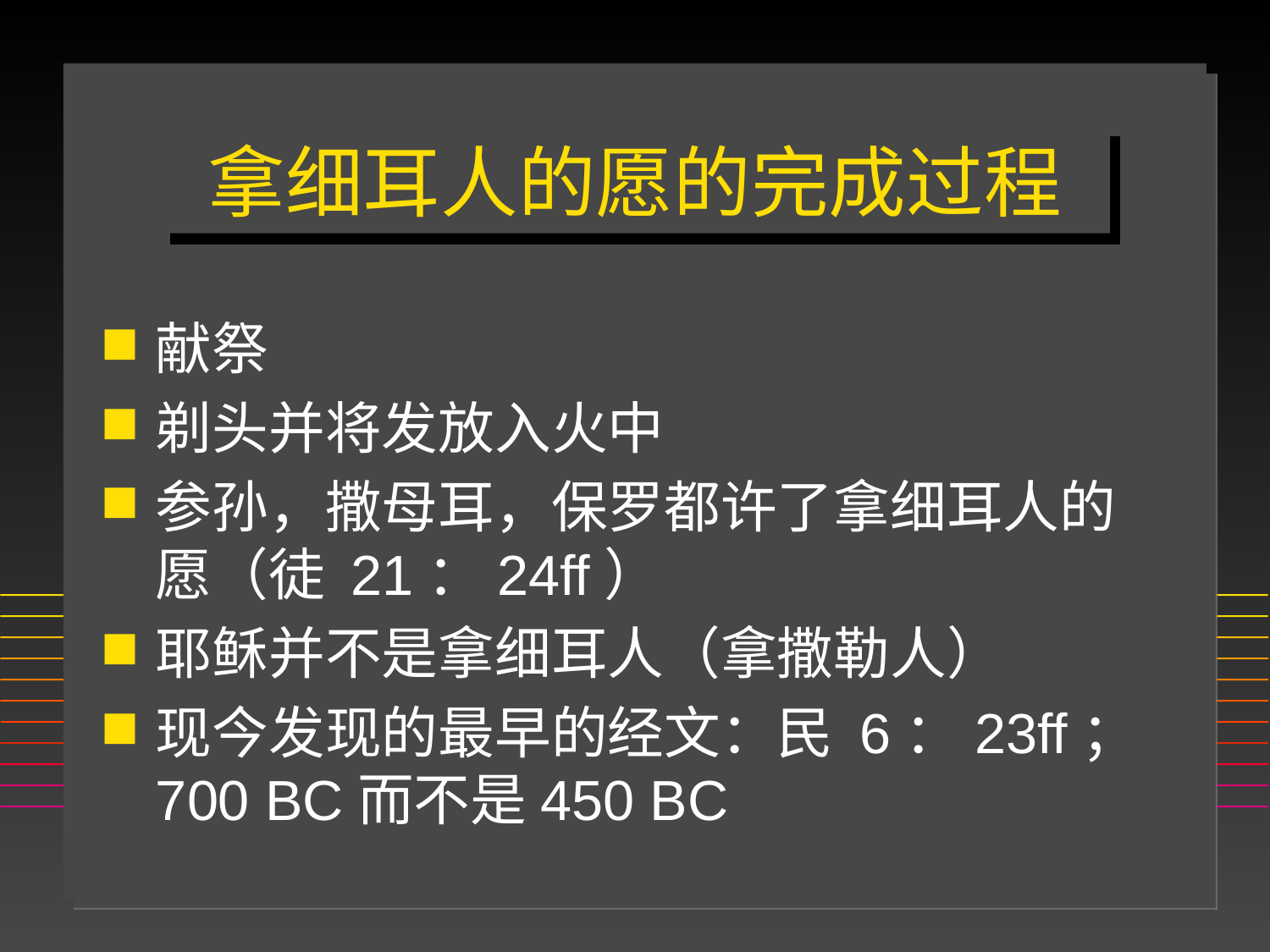

# 拿细耳人的愿的完成过程
献祭
剃头并将发放入火中
参孙，撒母耳，保罗都许了拿细耳人的愿（徒 21：24ff）
耶稣并不是拿细耳人（拿撒勒人）
现今发现的最早的经文：民 6：23ff；700 BC而不是450 BC